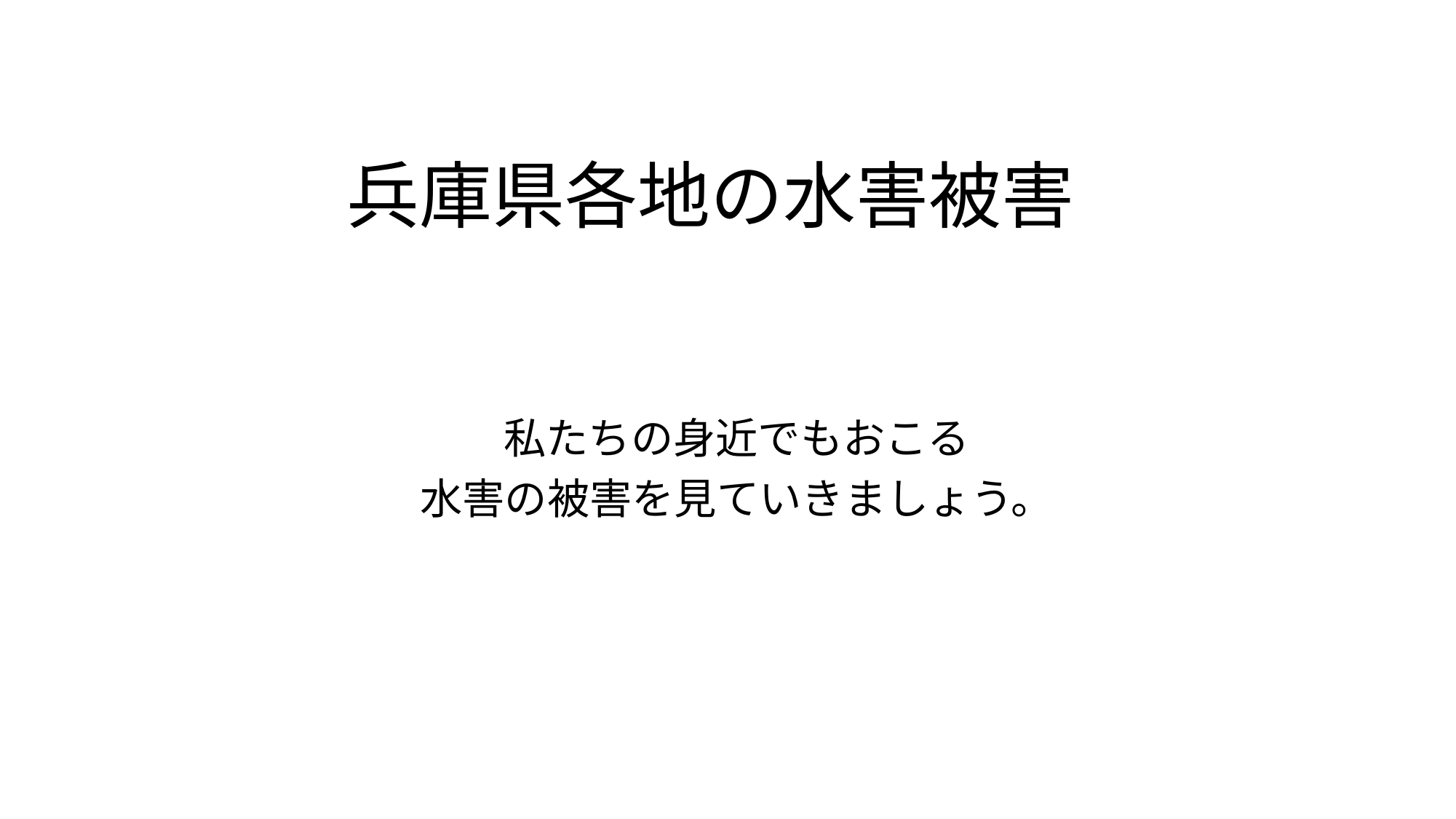

兵庫県各地の水害被害

私たちの身近でもおこる
水害の被害を見ていきましょう。